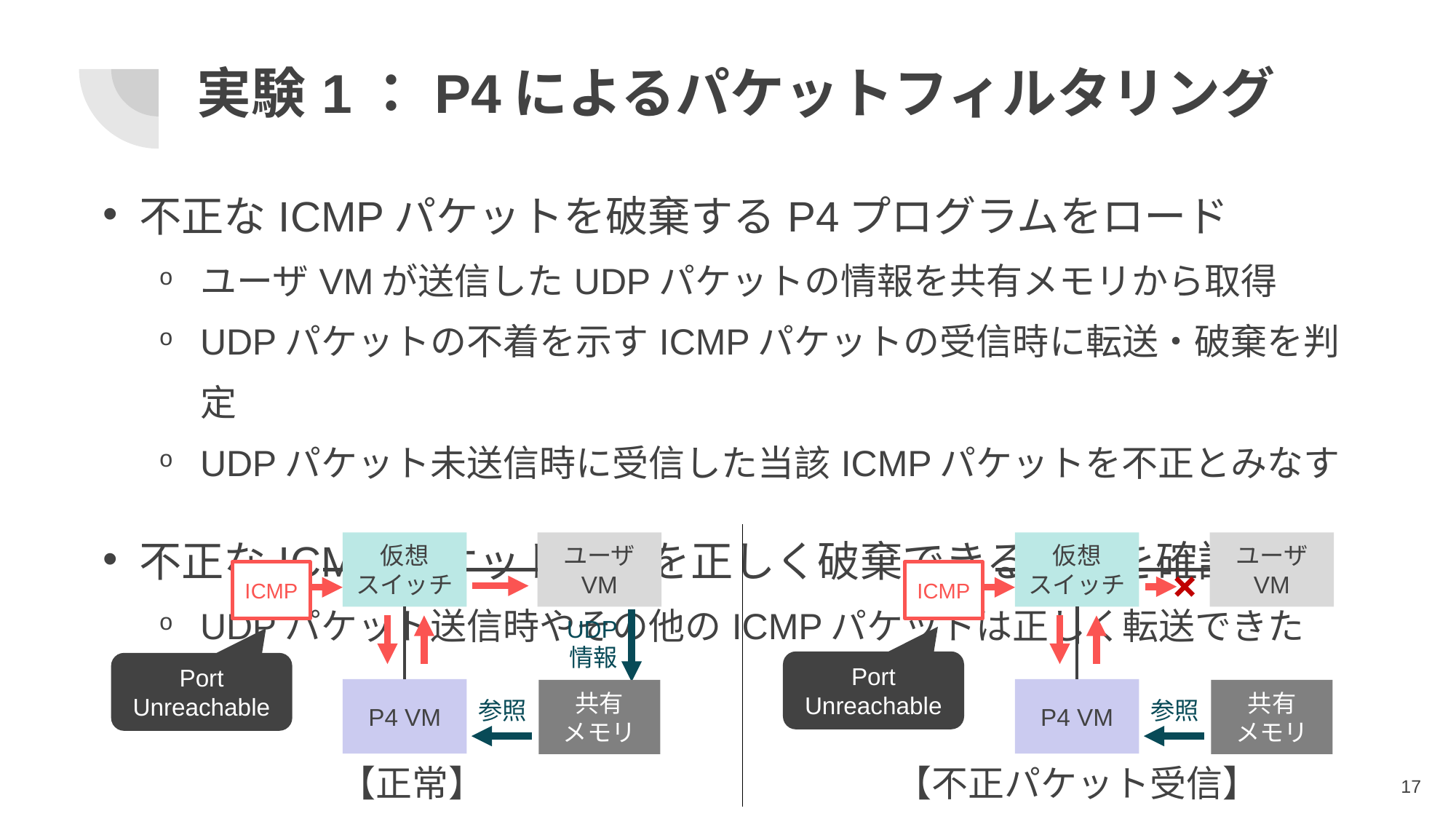

# 実験1：P4によるパケットフィルタリング
不正なICMPパケットを破棄するP4プログラムをロード
ユーザVMが送信したUDPパケットの情報を共有メモリから取得
UDPパケットの不着を示すICMPパケットの受信時に転送・破棄を判定
UDPパケット未送信時に受信した当該ICMPパケットを不正とみなす

不正なICMPパケットだけを正しく破棄できることを確認
UDPパケット送信時やその他のICMPパケットは正しく転送できた
仮想
スイッチ
ユーザ
VM
ICMP
UDP情報
P4 VM
共有
メモリ
参照
Port
Unreachable
仮想
スイッチ
ユーザ
VM
ICMP

P4 VM
共有
メモリ
参照
Port
Unreachable
17
【不正パケット受信】
【正常】